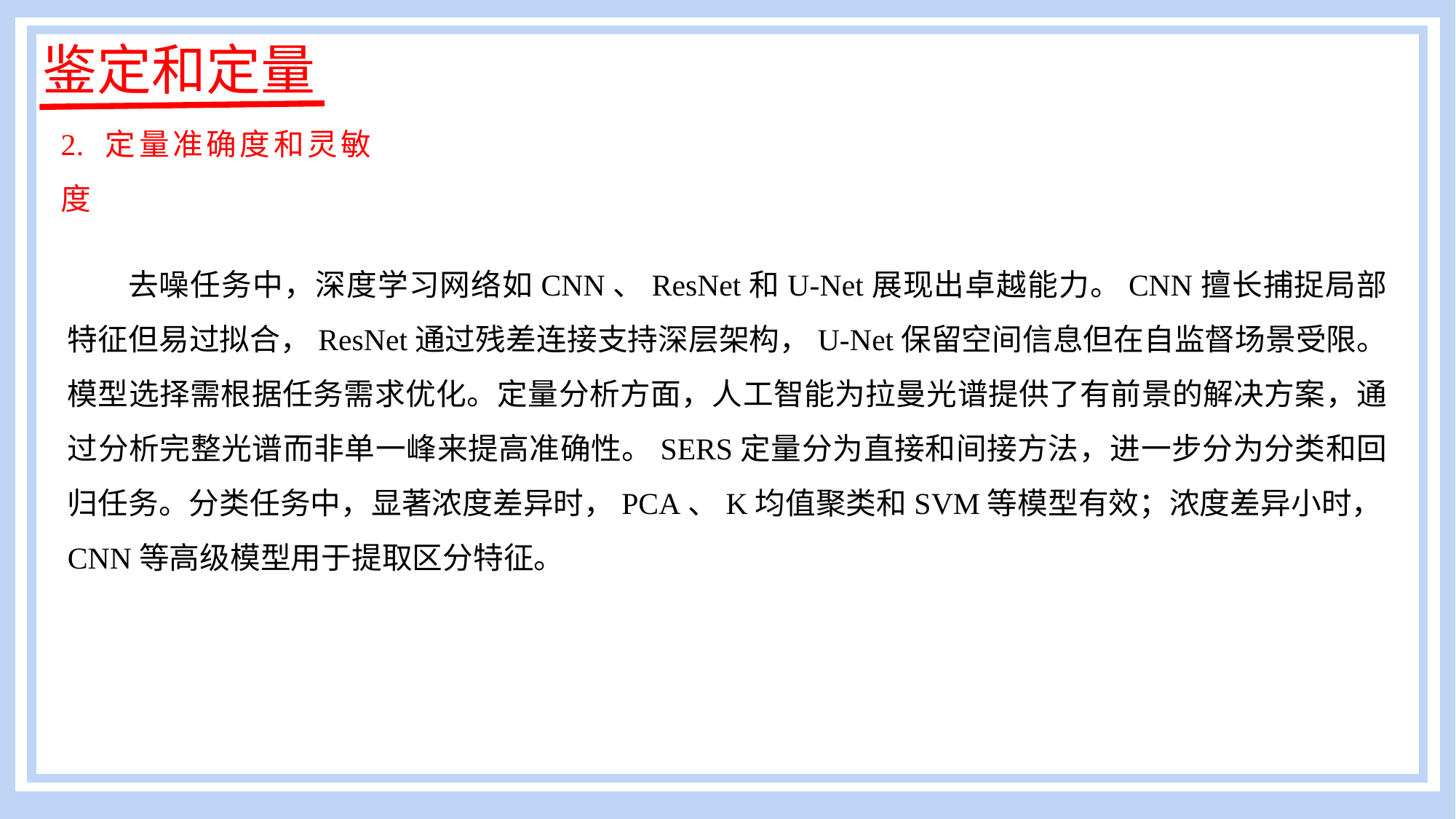

c
鉴定和定量
2. 定量准确度和灵敏度

去噪任务中，深度学习网络如CNN、ResNet和U-Net展现出卓越能力。CNN擅长捕捉局部特征但易过拟合，ResNet通过残差连接支持深层架构，U-Net保留空间信息但在自监督场景受限。模型选择需根据任务需求优化。定量分析方面，人工智能为拉曼光谱提供了有前景的解决方案，通过分析完整光谱而非单一峰来提高准确性。SERS定量分为直接和间接方法，进一步分为分类和回归任务。分类任务中，显著浓度差异时，PCA、K均值聚类和SVM等模型有效；浓度差异小时，CNN等高级模型用于提取区分特征。